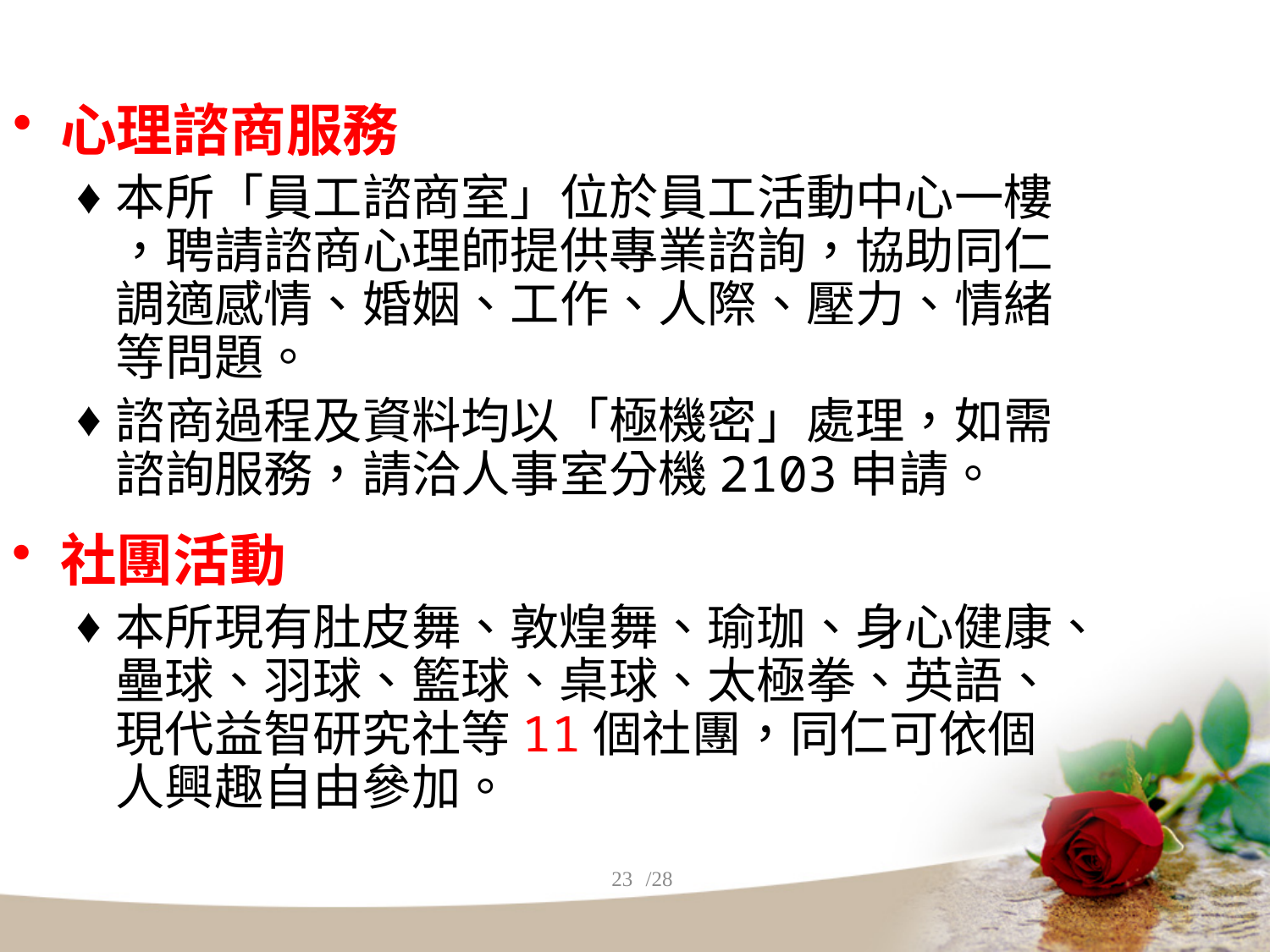

心理諮商服務
本所「員工諮商室」位於員工活動中心一樓
，聘請諮商心理師提供專業諮詢，協助同仁調適感情、婚姻、工作、人際、壓力、情緒等問題。
諮商過程及資料均以「極機密」處理，如需諮詢服務，請洽人事室分機2103申請。
社團活動
本所現有肚皮舞、敦煌舞、瑜珈、身心健康、壘球、羽球、籃球、桌球、太極拳、英語、現代益智研究社等11個社團，同仁可依個人興趣自由參加。
23
/28